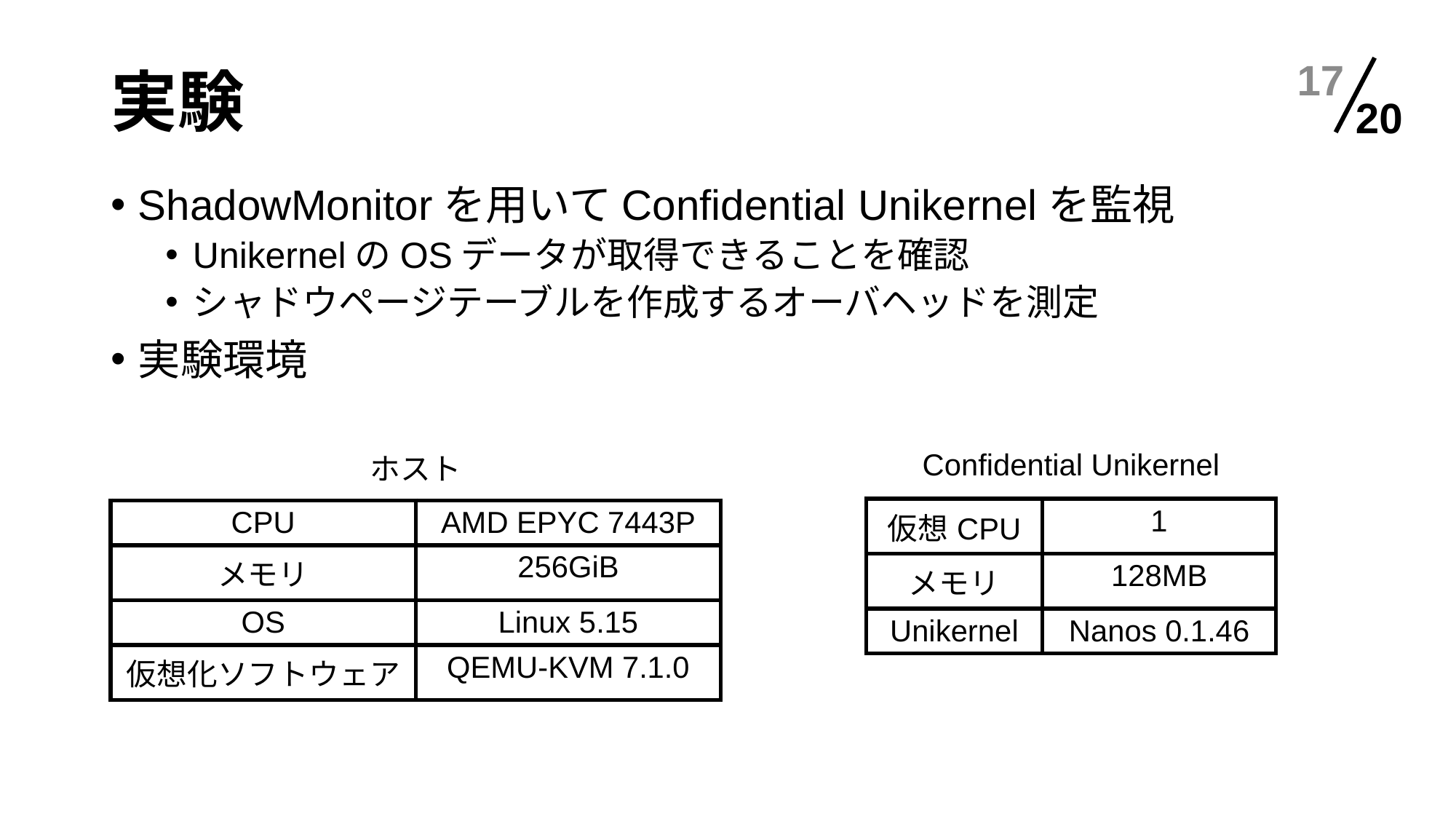

# 実験
17
ShadowMonitorを用いてConfidential Unikernelを監視
UnikernelのOSデータが取得できることを確認
シャドウページテーブルを作成するオーバヘッドを測定
実験環境
Confidential Unikernel
ホスト
| 仮想CPU | 1 |
| --- | --- |
| メモリ | 128MB |
| Unikernel | Nanos 0.1.46 |
| CPU | AMD EPYC 7443P |
| --- | --- |
| メモリ | 256GiB |
| OS | Linux 5.15 |
| 仮想化ソフトウェア | QEMU-KVM 7.1.0 |